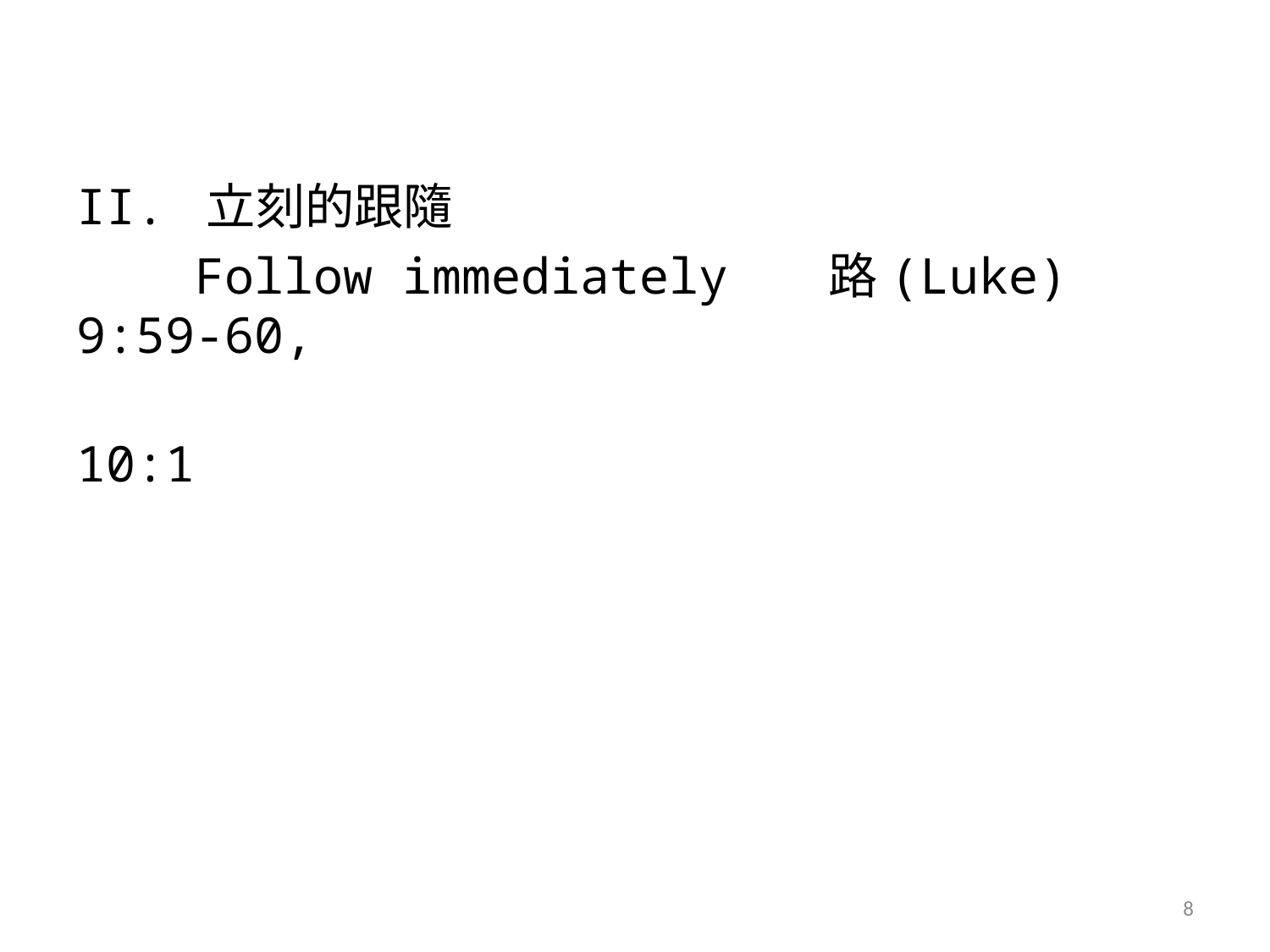

#
II. 立刻的跟隨
    Follow immediately   路(Luke) 9:59-60,
                                  10:1

8